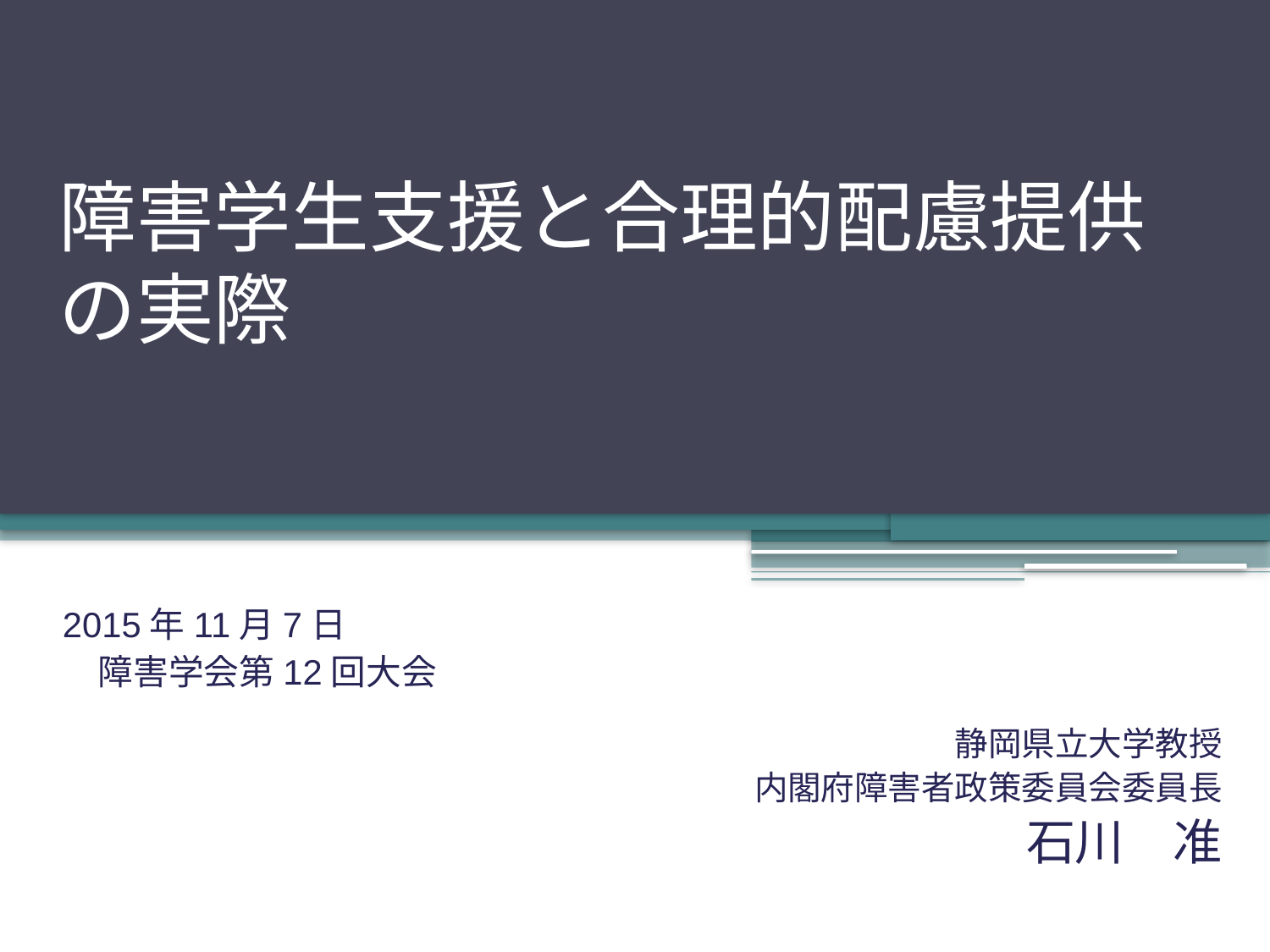

# 障害学生支援と合理的配慮提供の実際

2015年11月7日
　障害学会第12回大会
静岡県立大学教授
内閣府障害者政策委員会委員長
石川　准